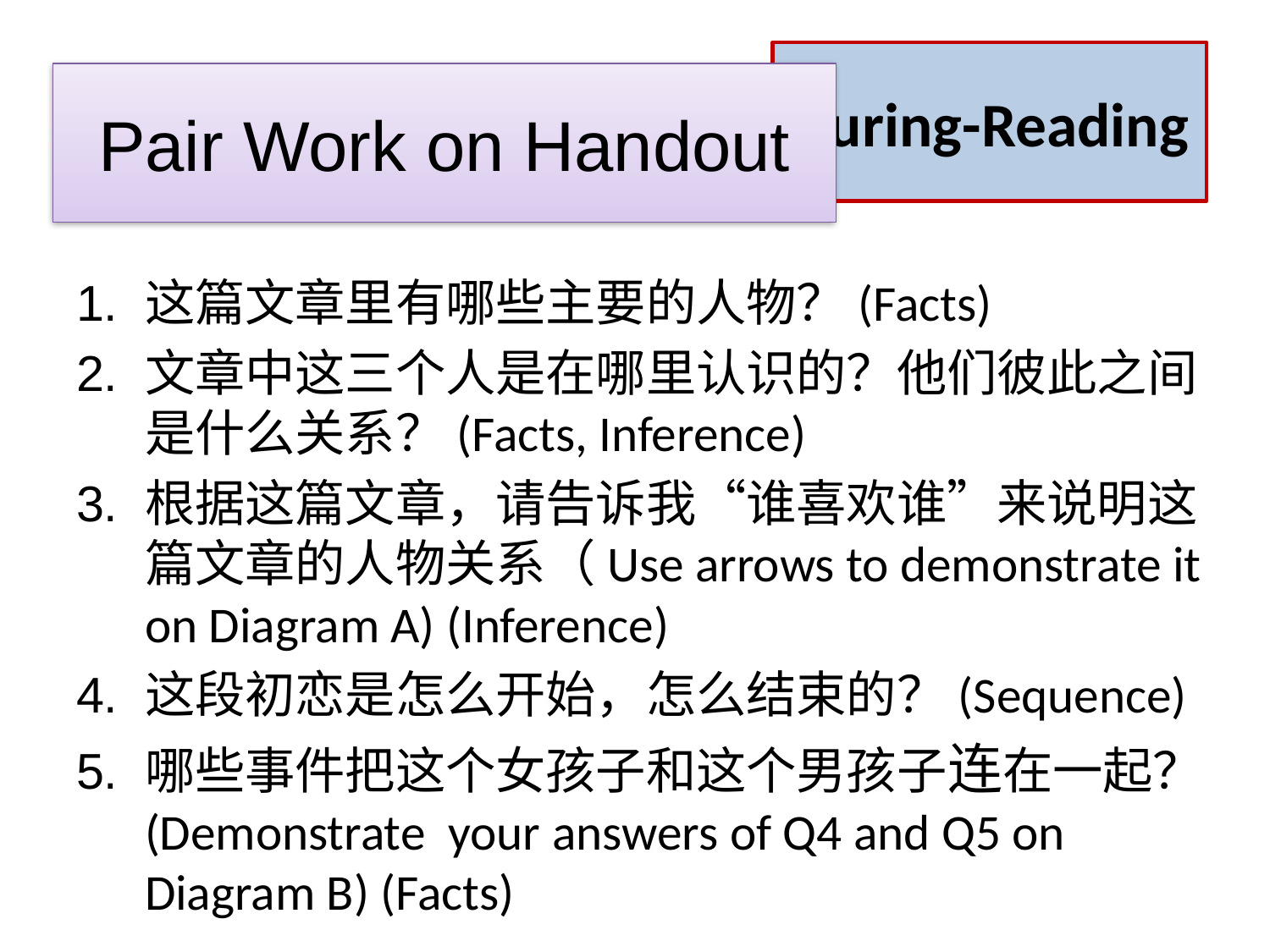

During-Reading
Pair Work on Handout
这篇文章里有哪些主要的人物？(Facts)
文章中这三个人是在哪里认识的？他们彼此之间是什么关系？(Facts, Inference)
根据这篇文章，请告诉我“谁喜欢谁”来说明这篇文章的人物关系（Use arrows to demonstrate it on Diagram A) (Inference)
这段初恋是怎么开始，怎么结束的？(Sequence)
哪些事件把这个女孩子和这个男孩子连在一起？ (Demonstrate  your answers of Q4 and Q5 on  Diagram B) (Facts)